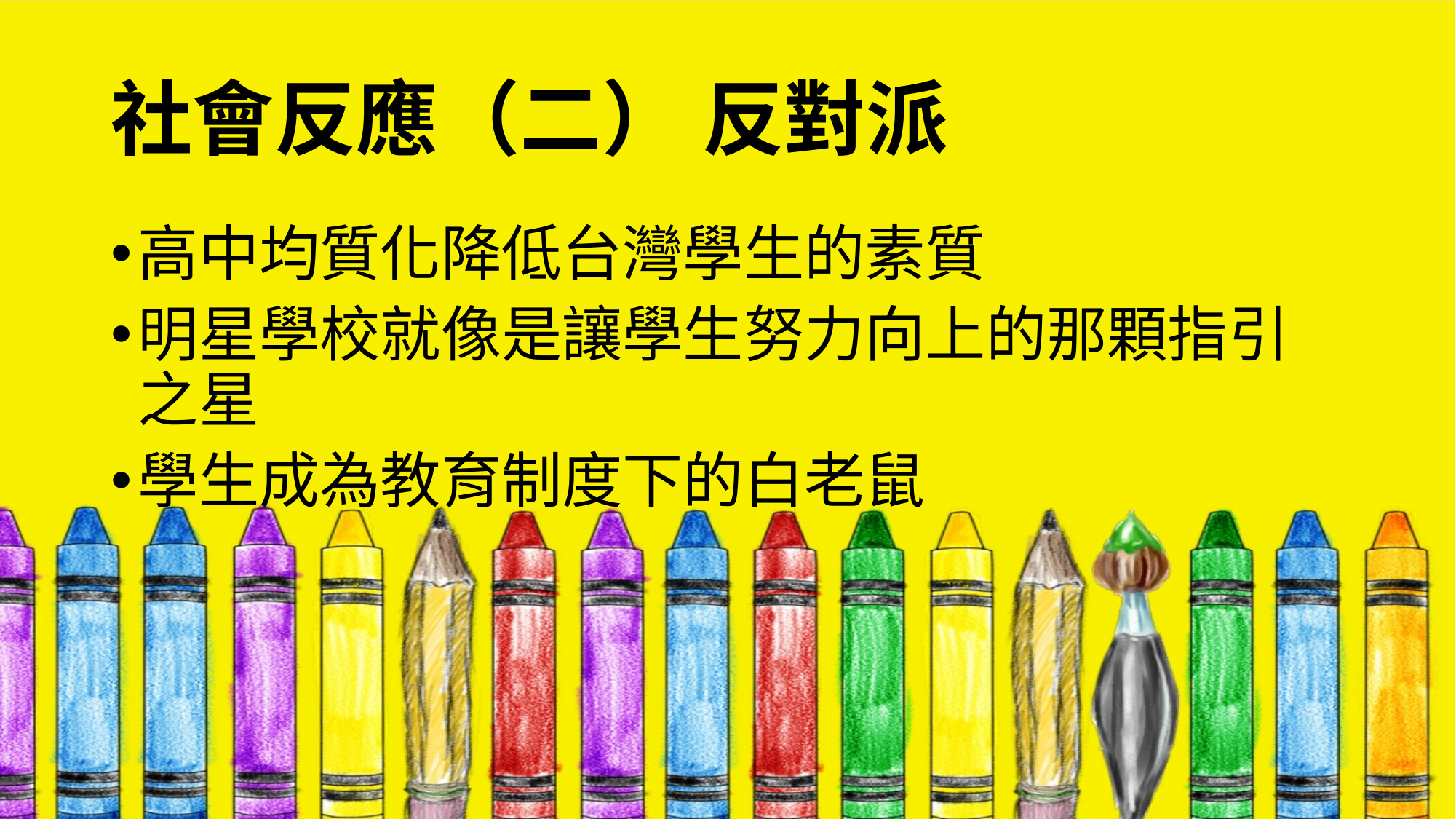

# 社會反應（二） 反對派
高中均質化降低台灣學生的素質
明星學校就像是讓學生努力向上的那顆指引之星
學生成為教育制度下的白老鼠